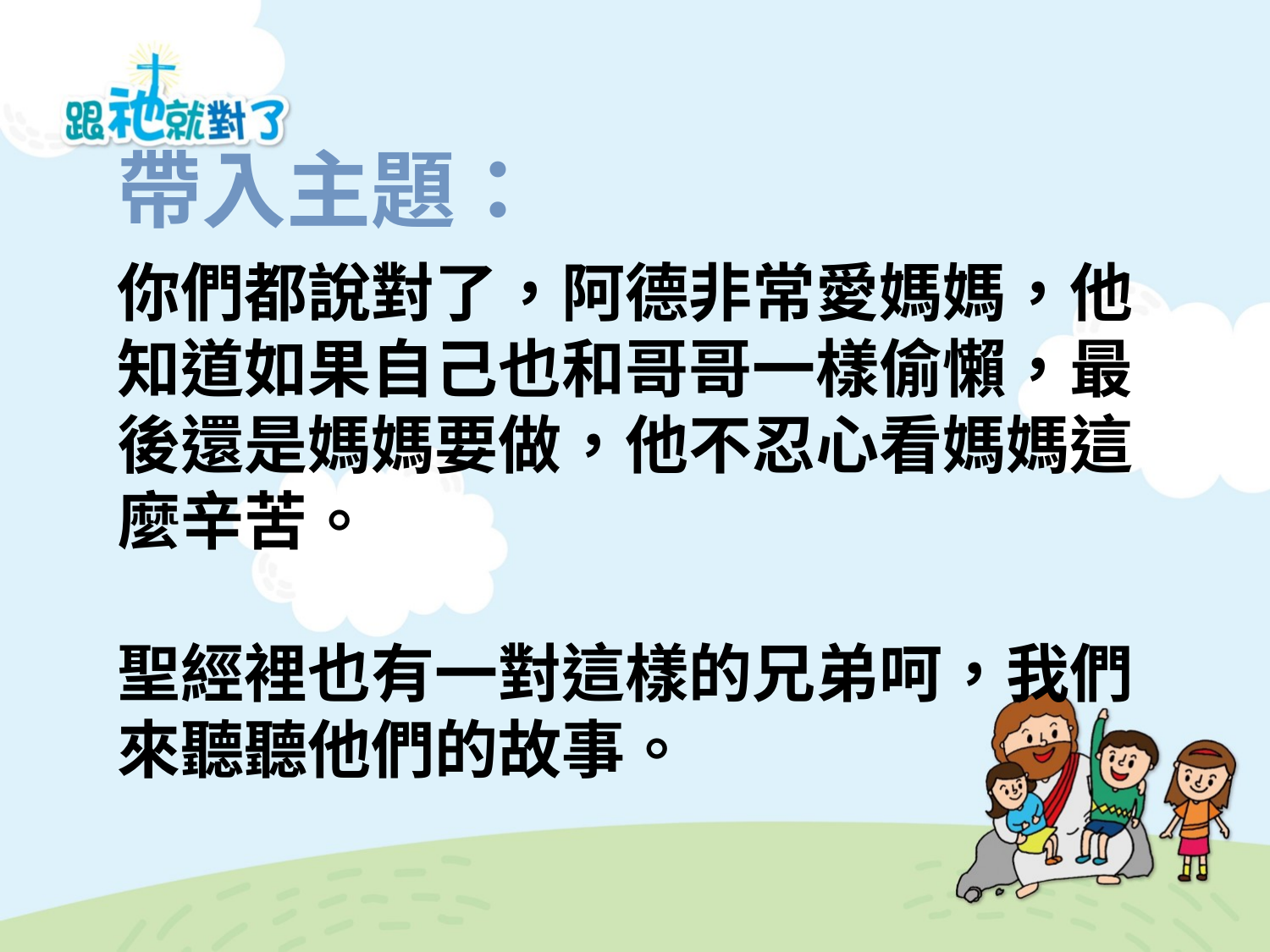

帶入主題：
你們都說對了，阿德非常愛媽媽，他知道如果自己也和哥哥一樣偷懶，最後還是媽媽要做，他不忍心看媽媽這麼辛苦。

聖經裡也有一對這樣的兄弟呵，我們來聽聽他們的故事。